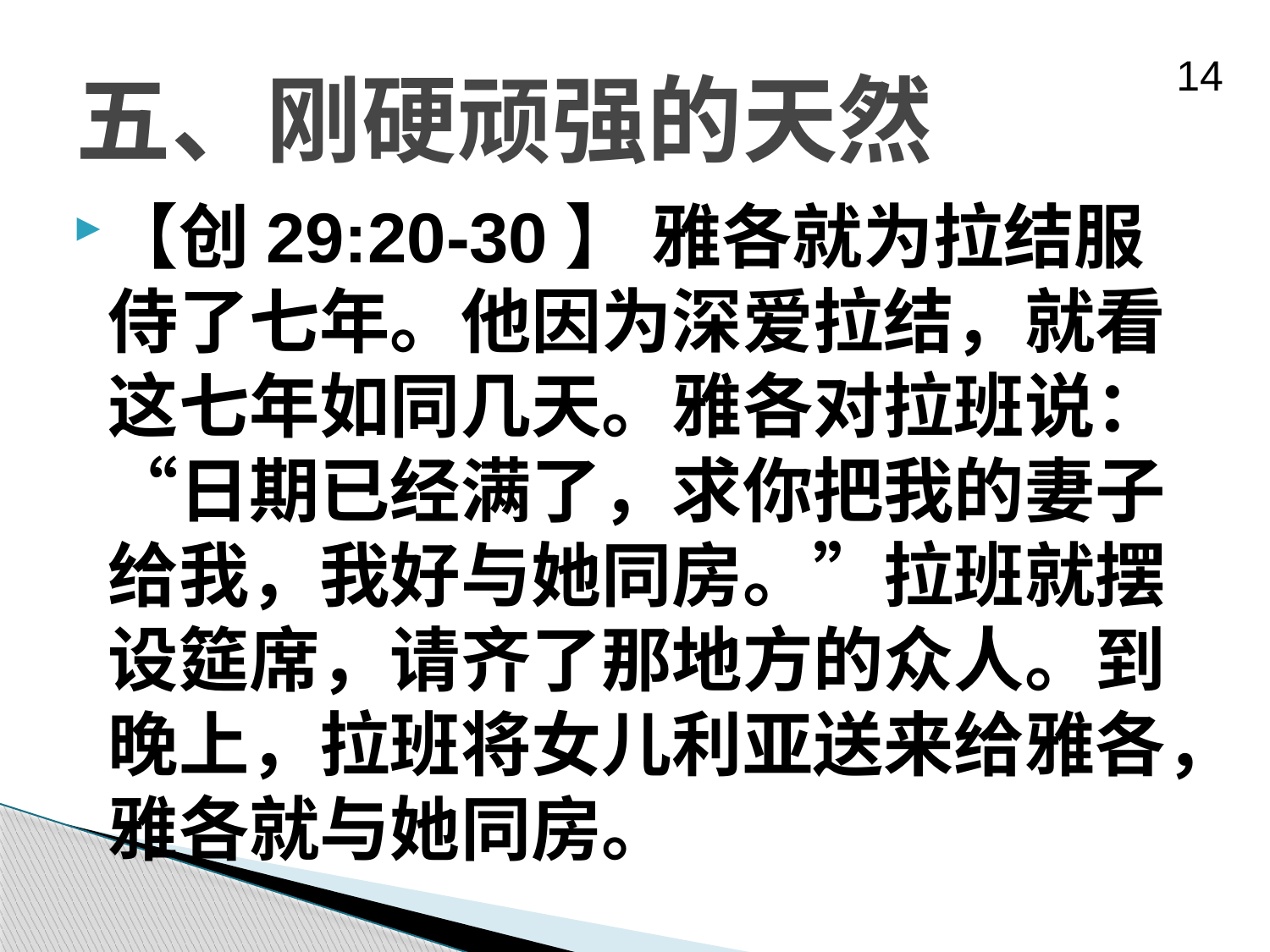

14
# 五、刚硬顽强的天然
【创29:20-30】 雅各就为拉结服侍了七年。他因为深爱拉结，就看这七年如同几天。雅各对拉班说：“日期已经满了，求你把我的妻子给我，我好与她同房。”拉班就摆设筵席，请齐了那地方的众人。到晚上，拉班将女儿利亚送来给雅各，雅各就与她同房。